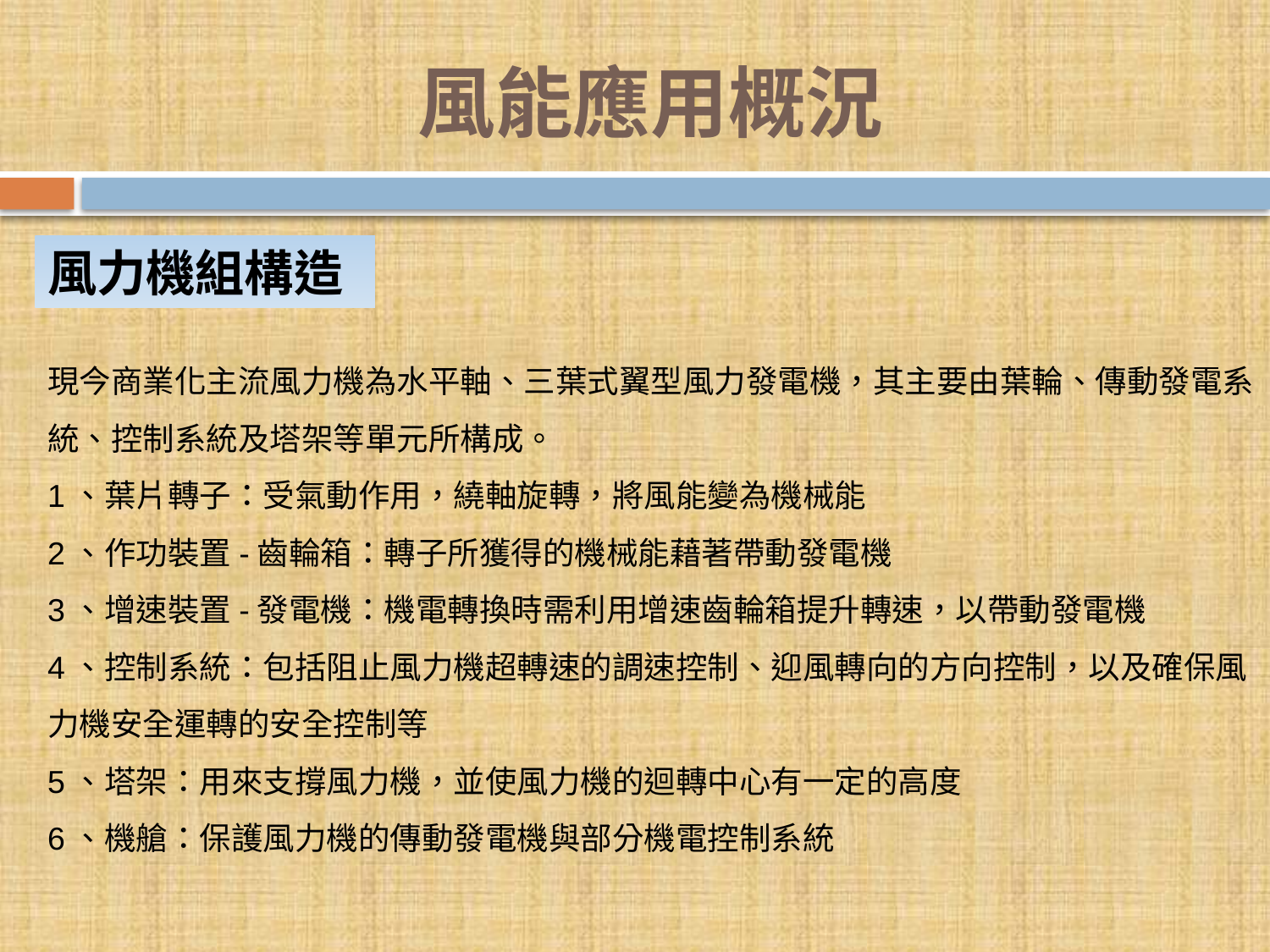

# 風能應用概況
風力機組構造
現今商業化主流風力機為水平軸、三葉式翼型風力發電機，其主要由葉輪、傳動發電系統、控制系統及塔架等單元所構成。 
1、葉片轉子：受氣動作用，繞軸旋轉，將風能變為機械能 
2、作功裝置-齒輪箱：轉子所獲得的機械能藉著帶動發電機 
3、增速裝置-發電機：機電轉換時需利用增速齒輪箱提升轉速，以帶動發電機 
4、控制系統：包括阻止風力機超轉速的調速控制、迎風轉向的方向控制，以及確保風力機安全運轉的安全控制等 
5、塔架：用來支撐風力機，並使風力機的迴轉中心有一定的高度 
6、機艙：保護風力機的傳動發電機與部分機電控制系統